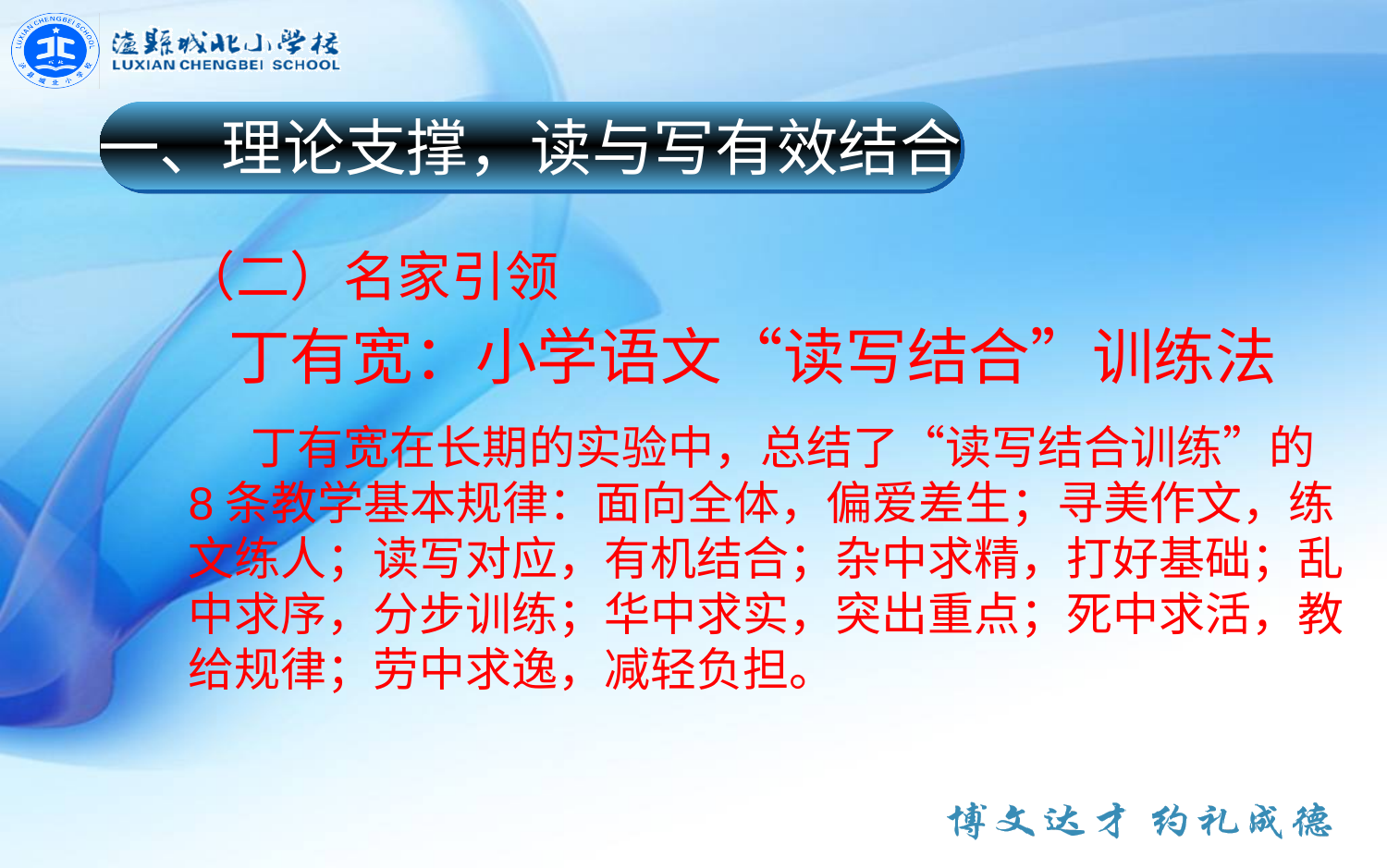

一、理论支撑，读与写有效结合
  （二）名家引领
     丁有宽：小学语文“读写结合”训练法

     丁有宽在长期的实验中，总结了“读写结合训练”的8条教学基本规律：面向全体，偏爱差生；寻美作文，练文练人；读写对应，有机结合；杂中求精，打好基础；乱中求序，分步训练；华中求实，突出重点；死中求活，教给规律；劳中求逸，减轻负担。